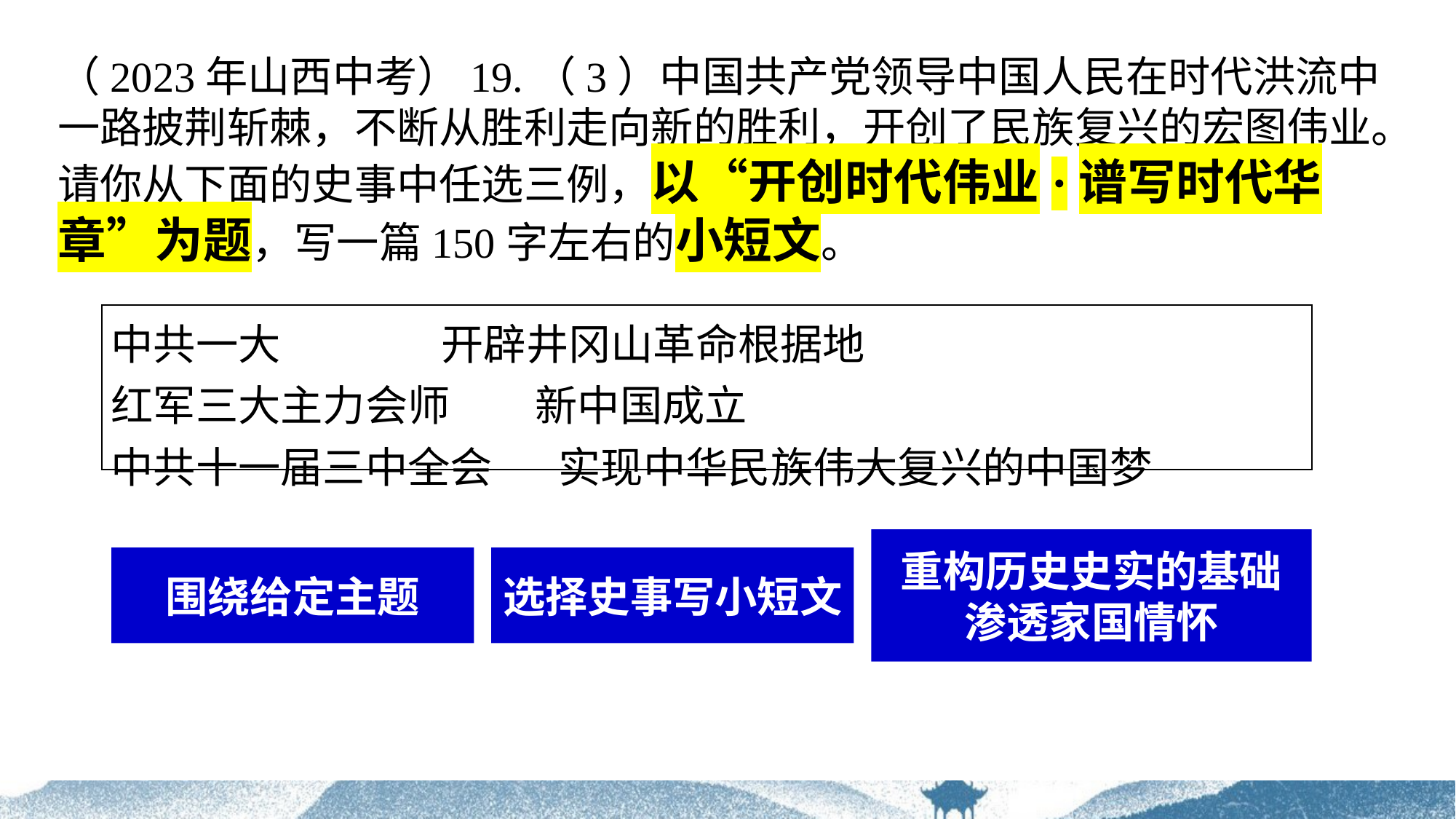

（2023年山西中考）19.（3）中国共产党领导中国人民在时代洪流中一路披荆斩棘，不断从胜利走向新的胜利，开创了民族复兴的宏图伟业。请你从下面的史事中任选三例，以“开创时代伟业·谱写时代华章”为题，写一篇150字左右的小短文。
| 中共一大 开辟井冈山革命根据地 红军三大主力会师 新中国成立 中共十一届三中全会 实现中华民族伟大复兴的中国梦 |
| --- |
重构历史史实的基础
渗透家国情怀
围绕给定主题
选择史事写小短文